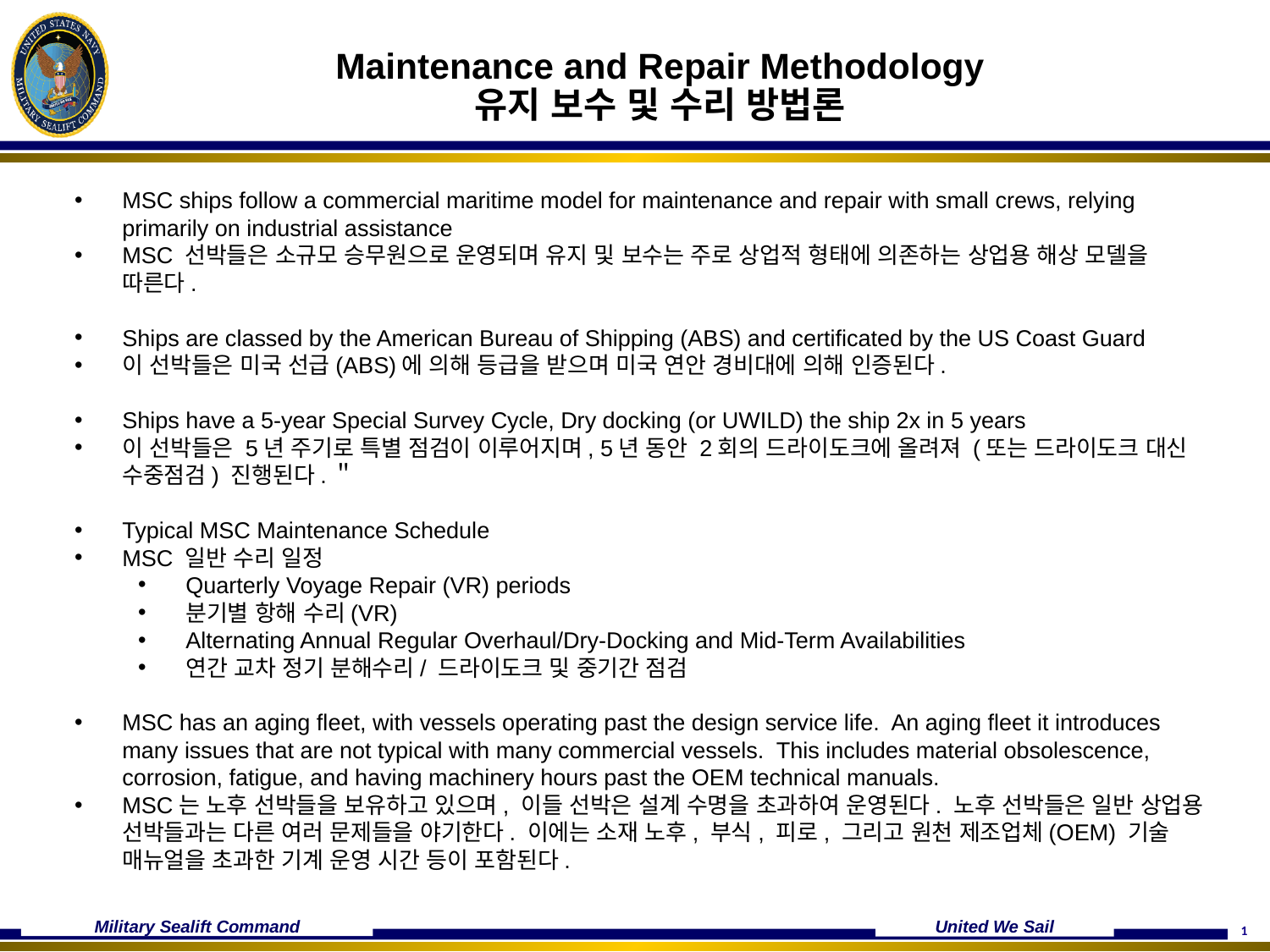

# Maintenance and Repair Methodology 유지 보수 및 수리 방법론
MSC ships follow a commercial maritime model for maintenance and repair with small crews, relying primarily on industrial assistance
MSC 선박들은 소규모 승무원으로 운영되며 유지 및 보수는 주로 상업적 형태에 의존하는 상업용 해상 모델을 따른다.

Ships are classed by the American Bureau of Shipping (ABS) and certificated by the US Coast Guard
이 선박들은 미국 선급(ABS)에 의해 등급을 받으며 미국 연안 경비대에 의해 인증된다.

Ships have a 5-year Special Survey Cycle, Dry docking (or UWILD) the ship 2x in 5 years
이 선박들은 5년 주기로 특별 점검이 이루어지며, 5년 동안 2회의 드라이도크에 올려져 (또는 드라이도크 대신 수중점검) 진행된다.＂

Typical MSC Maintenance Schedule
MSC 일반 수리 일정
Quarterly Voyage Repair (VR) periods
분기별 항해 수리(VR)
Alternating Annual Regular Overhaul/Dry-Docking and Mid-Term Availabilities
연간 교차 정기 분해수리/ 드라이도크 및 중기간 점검

MSC has an aging fleet, with vessels operating past the design service life.  An aging fleet it introduces many issues that are not typical with many commercial vessels.  This includes material obsolescence, corrosion, fatigue, and having machinery hours past the OEM technical manuals.
MSC는 노후 선박들을 보유하고 있으며, 이들 선박은 설계 수명을 초과하여 운영된다. 노후 선박들은 일반 상업용 선박들과는 다른 여러 문제들을 야기한다. 이에는 소재 노후, 부식, 피로, 그리고 원천 제조업체(OEM) 기술 매뉴얼을 초과한 기계 운영 시간 등이 포함된다.